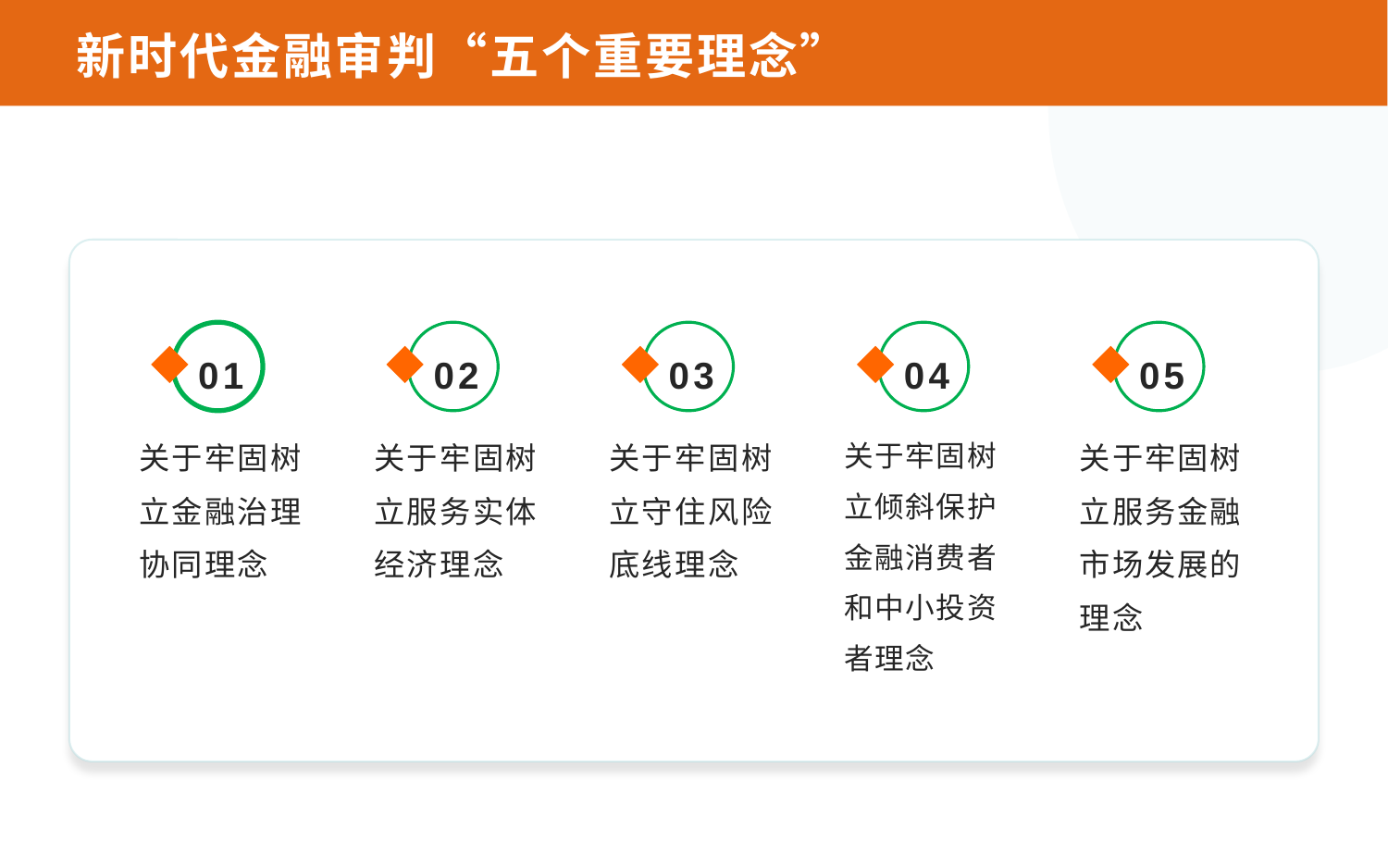

新时代金融审判“五个重要理念”

01
02
03
04
05

关于牢固树立金融治理协同理念
关于牢固树立服务实体经济理念
关于牢固树立守住风险底线理念
关于牢固树立倾斜保护金融消费者和中小投资者理念
关于牢固树立服务金融市场发展的理念